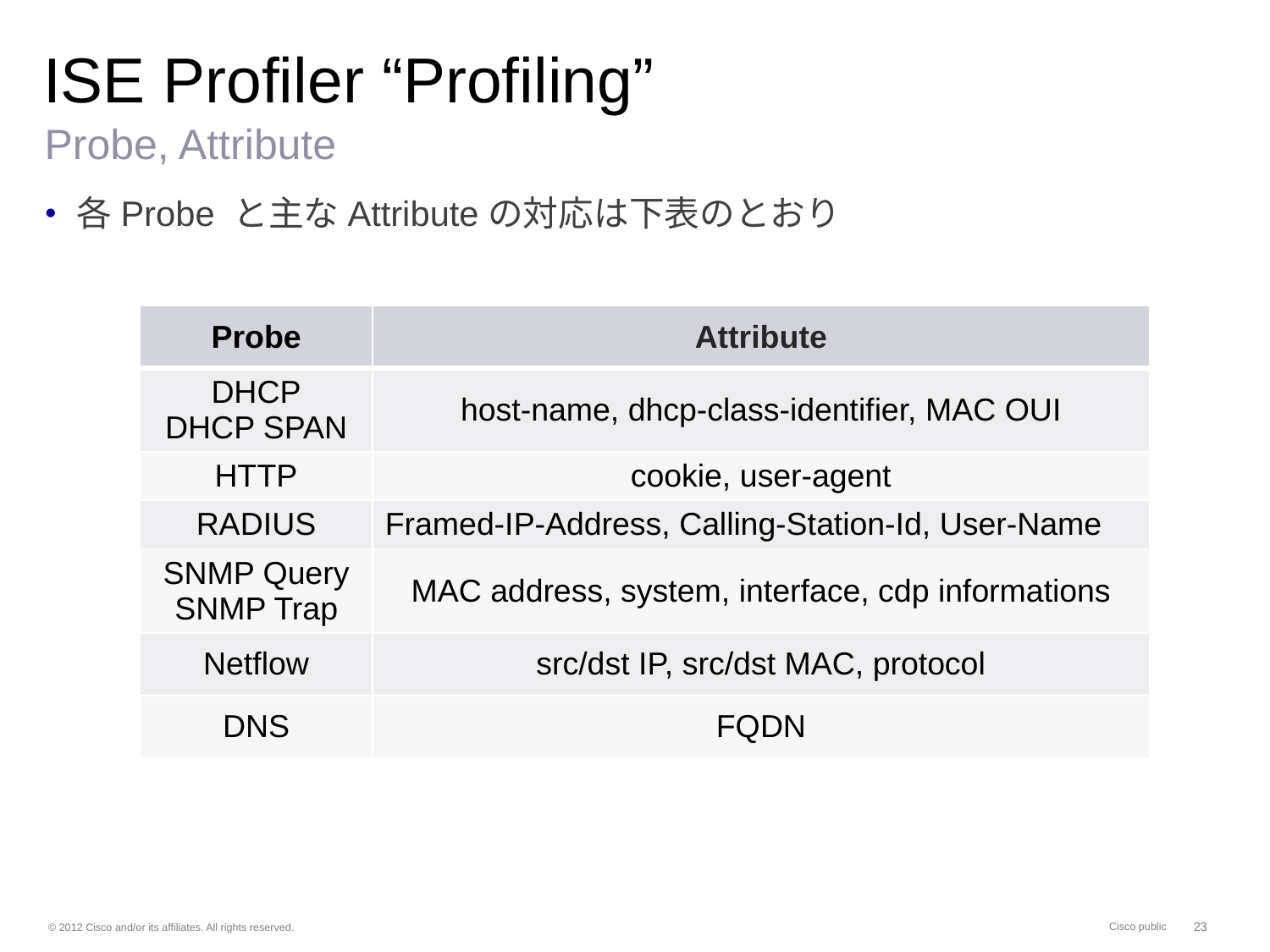

# ISE Profiler “Profiling”
Probe, Attribute
各Probe と主なAttributeの対応は下表のとおり
| Probe | Attribute |
| --- | --- |
| DHCP DHCP SPAN | host-name, dhcp-class-identifier, MAC OUI |
| HTTP | cookie, user-agent |
| RADIUS | Framed-IP-Address, Calling-Station-Id, User-Name |
| SNMP Query SNMP Trap | MAC address, system, interface, cdp informations |
| Netflow | src/dst IP, src/dst MAC, protocol |
| DNS | FQDN |